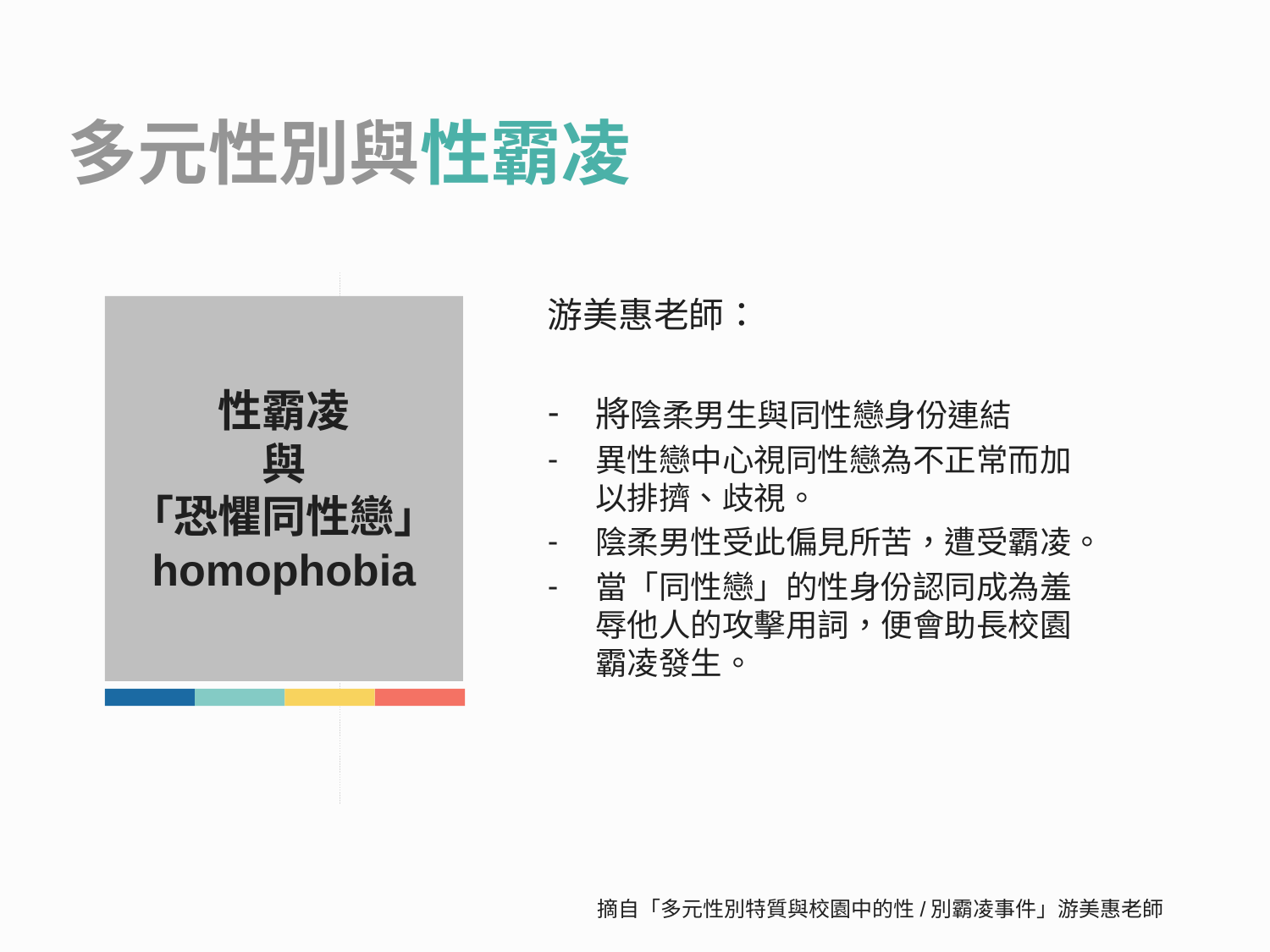

多元性別與性霸凌
游美惠老師：

將陰柔男生與同性戀身份連結
異性戀中心視同性戀為不正常而加以排擠、歧視。
陰柔男性受此偏見所苦，遭受霸凌。
當「同性戀」的性身份認同成為羞辱他人的攻擊用詞，便會助長校園霸凌發生。

性霸凌
與
「恐懼同性戀」
homophobia

摘自「多元性別特質與校園中的性/別霸凌事件」游美惠老師